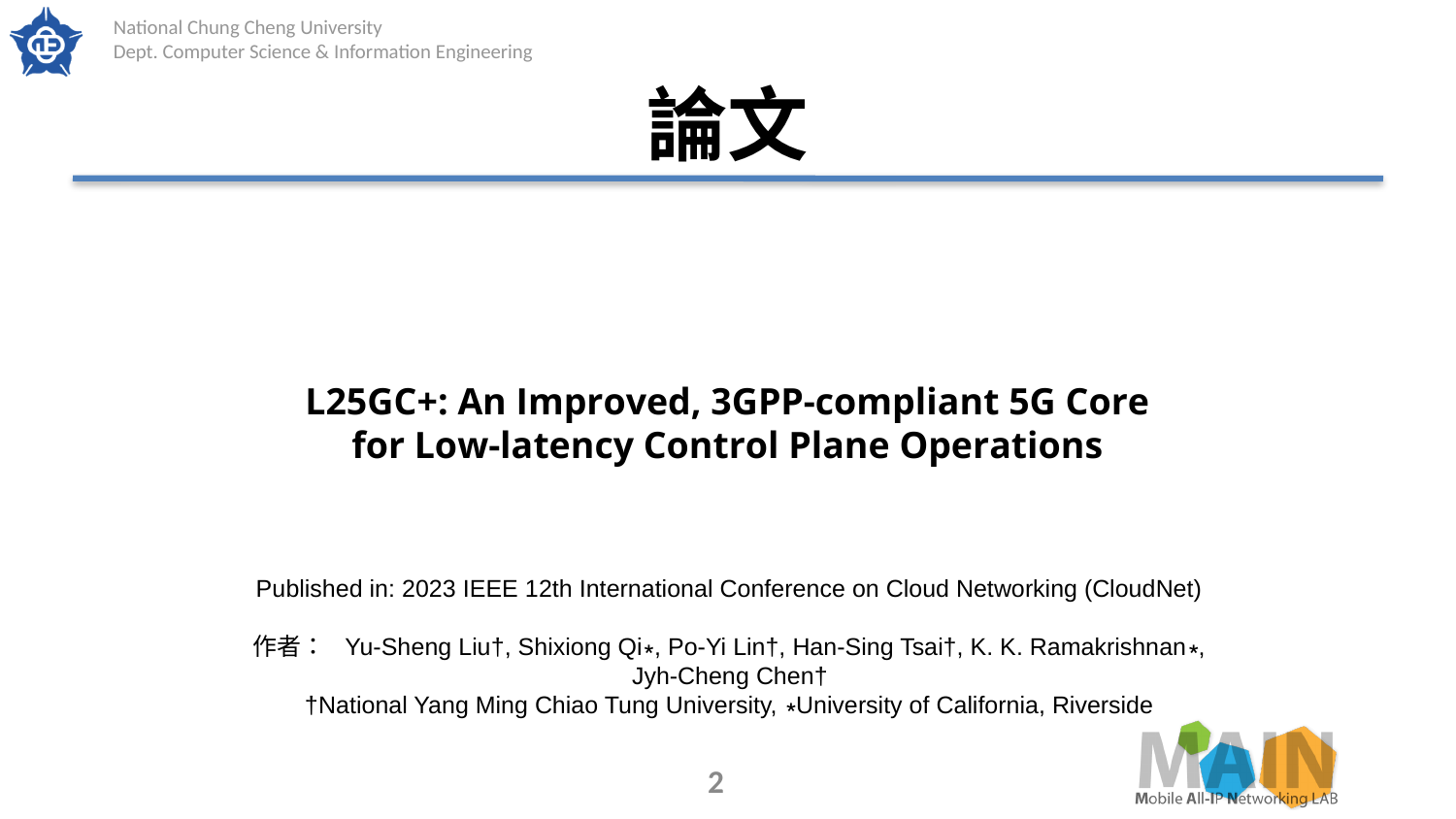

論文
# L25GC+: An Improved, 3GPP-compliant 5G Core for Low-latency Control Plane Operations
Published in: 2023 IEEE 12th International Conference on Cloud Networking (CloudNet)

作者：  Yu-Sheng Liu†, Shixiong Qi∗, Po-Yi Lin†, Han-Sing Tsai†, K. K. Ramakrishnan∗, Jyh-Cheng Chen†
†National Yang Ming Chiao Tung University, ∗University of California, Riverside
2